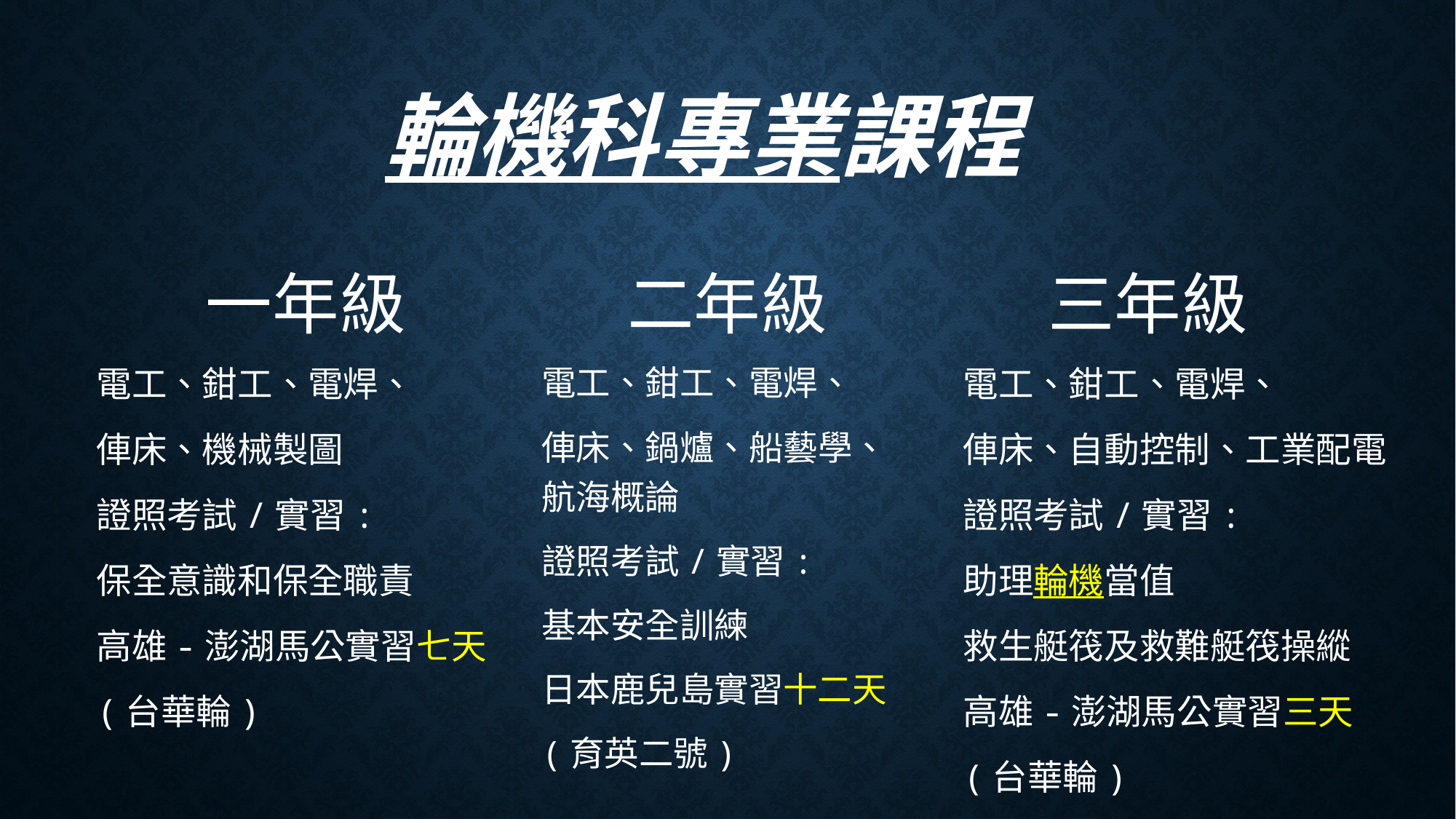

# 輪機科專業課程
一年級
二年級
三年級
電工、鉗工、電焊、
俥床、機械製圖
證照考試/實習:
保全意識和保全職責
高雄-澎湖馬公實習七天
(台華輪)
電工、鉗工、電焊、
俥床、鍋爐、船藝學、航海概論
證照考試/實習:
基本安全訓練
日本鹿兒島實習十二天
(育英二號)

電工、鉗工、電焊、
俥床、自動控制、工業配電
證照考試/實習:
助理輪機當值
救生艇筏及救難艇筏操縱
高雄-澎湖馬公實習三天
(台華輪)